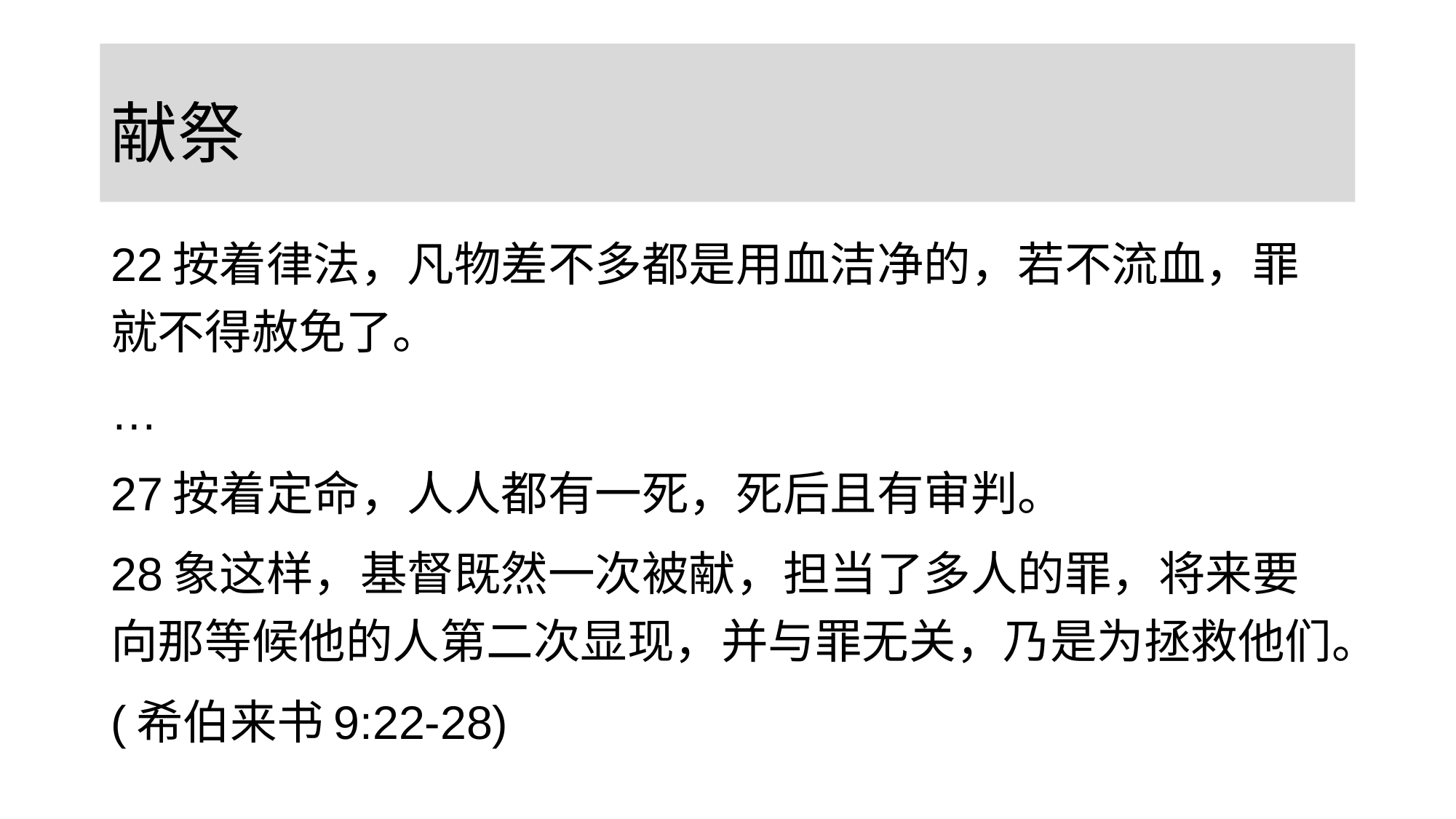

# 献祭
22按着律法，凡物差不多都是用血洁净的，若不流血，罪就不得赦免了。
…
27按着定命，人人都有一死，死后且有审判。
28象这样，基督既然一次被献，担当了多人的罪，将来要向那等候他的人第二次显现，并与罪无关，乃是为拯救他们。
(希伯来书9:22-28)